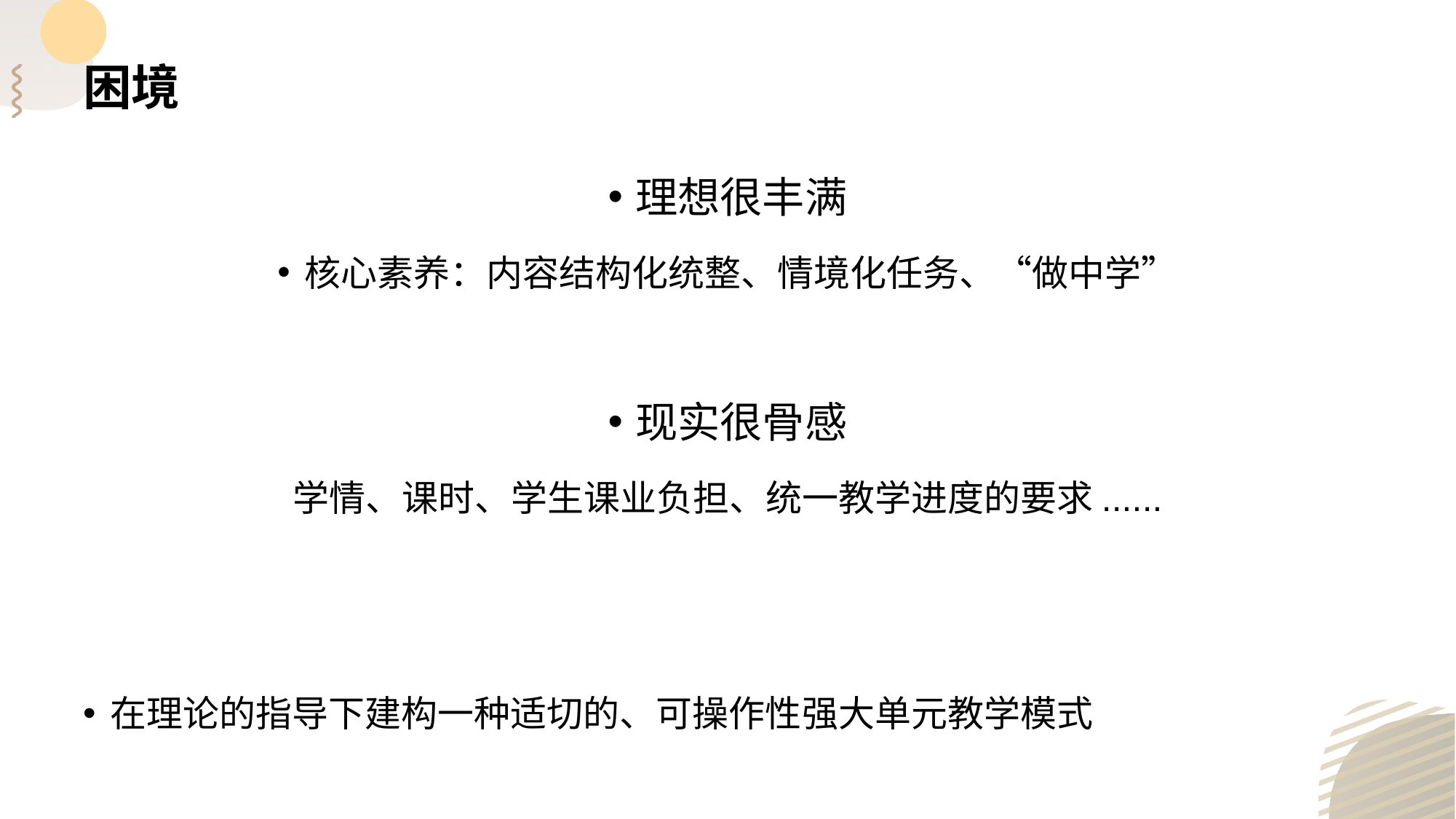

# 困境
理想很丰满
核心素养：内容结构化统整、情境化任务、“做中学”

现实很骨感
学情、课时、学生课业负担、统一教学进度的要求......

在理论的指导下建构一种适切的、可操作性强大单元教学模式